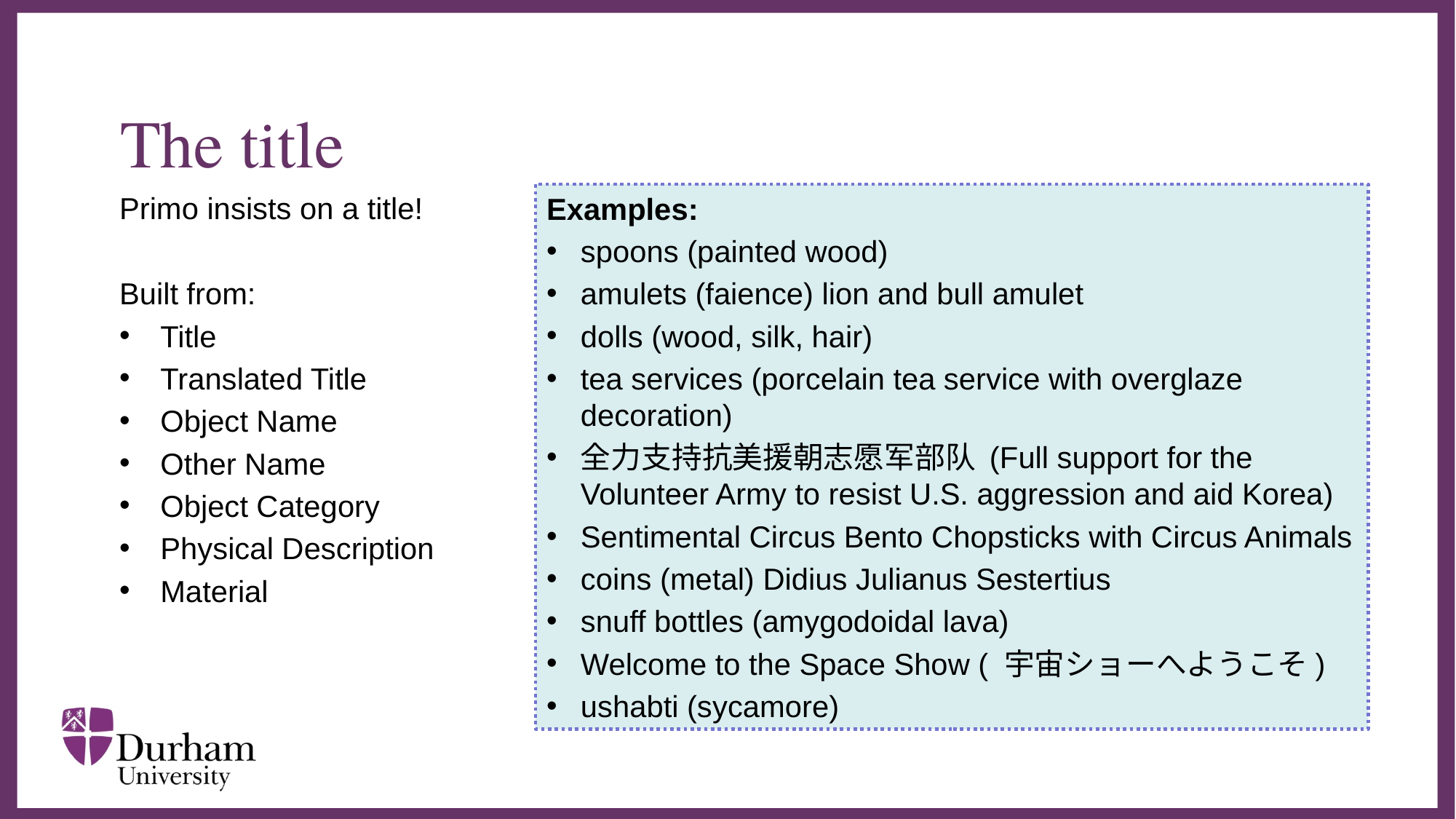

# The title
Primo insists on a title!

Built from:
Title
Translated Title
Object Name
Other Name
Object Category
Physical Description
Material
Examples:
spoons (painted wood)
amulets (faience) lion and bull amulet
dolls (wood, silk, hair)
tea services (porcelain tea service with overglaze decoration)
全力支持抗美援朝志愿军部队 (Full support for the Volunteer Army to resist U.S. aggression and aid Korea)
Sentimental Circus Bento Chopsticks with Circus Animals
coins (metal) Didius Julianus Sestertius
snuff bottles (amygodoidal lava)
Welcome to the Space Show ( 宇宙ショーへようこそ)
ushabti (sycamore)